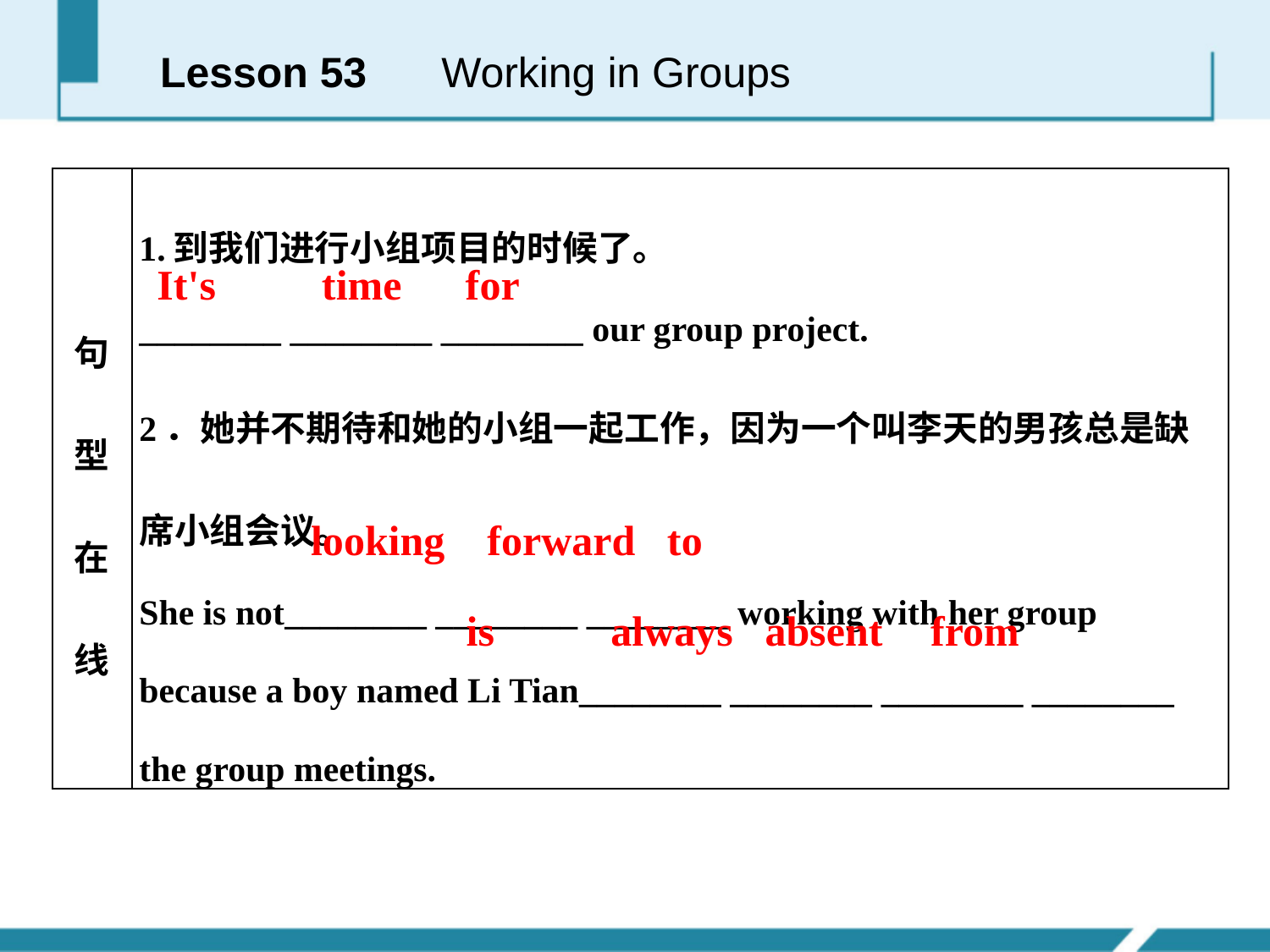

Lesson 53 　Working in Groups
| 句型在线 | 1.到我们进行小组项目的时候了。 \_\_\_\_\_\_\_\_ \_\_\_\_\_\_\_\_ \_\_\_\_\_\_\_\_ our group project. 2．她并不期待和她的小组一起工作，因为一个叫李天的男孩总是缺席小组会议。 She is not\_\_\_\_\_\_\_\_ \_\_\_\_\_\_\_\_ \_\_\_\_\_\_\_\_ working with her group because a boy named Li Tian\_\_\_\_\_\_\_\_ \_\_\_\_\_\_\_\_ \_\_\_\_\_\_\_\_ \_\_\_\_\_\_\_\_ the group meetings. |
| --- | --- |
It's          time      for
looking    forward   to
from
is           always   absent